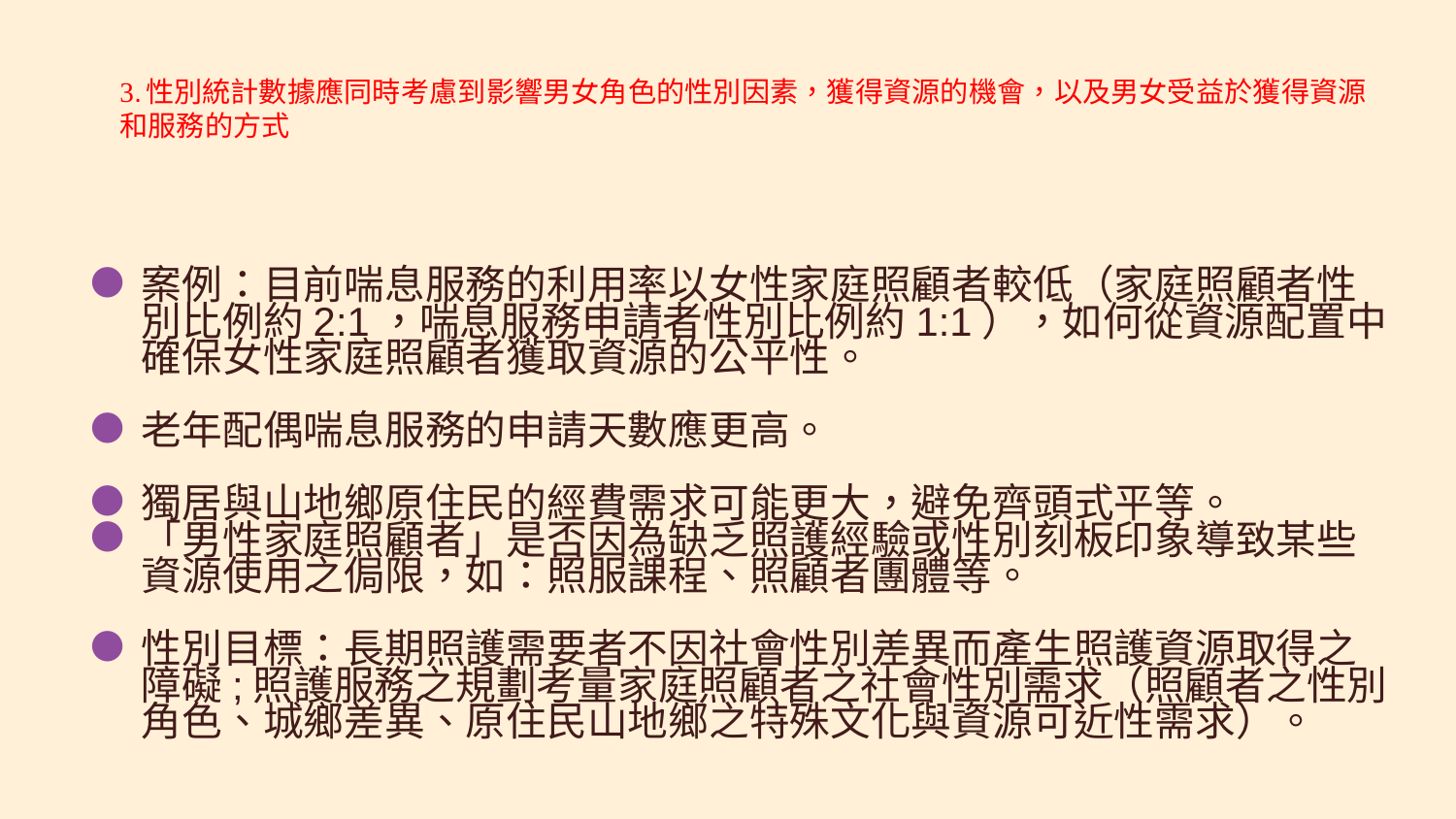

# 3.性別統計數據應同時考慮到影響男女角色的性別因素，獲得資源的機會，以及男女受益於獲得資源和服務的方式

案例：目前喘息服務的利用率以女性家庭照顧者較低（家庭照顧者性別比例約2:1，喘息服務申請者性別比例約1:1），如何從資源配置中確保女性家庭照顧者獲取資源的公平性。

老年配偶喘息服務的申請天數應更高。

獨居與山地鄉原住民的經費需求可能更大，避免齊頭式平等。
「男性家庭照顧者」是否因為缺乏照護經驗或性別刻板印象導致某些資源使用之侷限，如：照服課程、照顧者團體等。

性別目標：長期照護需要者不因社會性別差異而產生照護資源取得之障礙;照護服務之規劃考量家庭照顧者之社會性別需求（照顧者之性別 角色、城鄉差異、原住民山地鄉之特殊文化與資源可近性需求）。